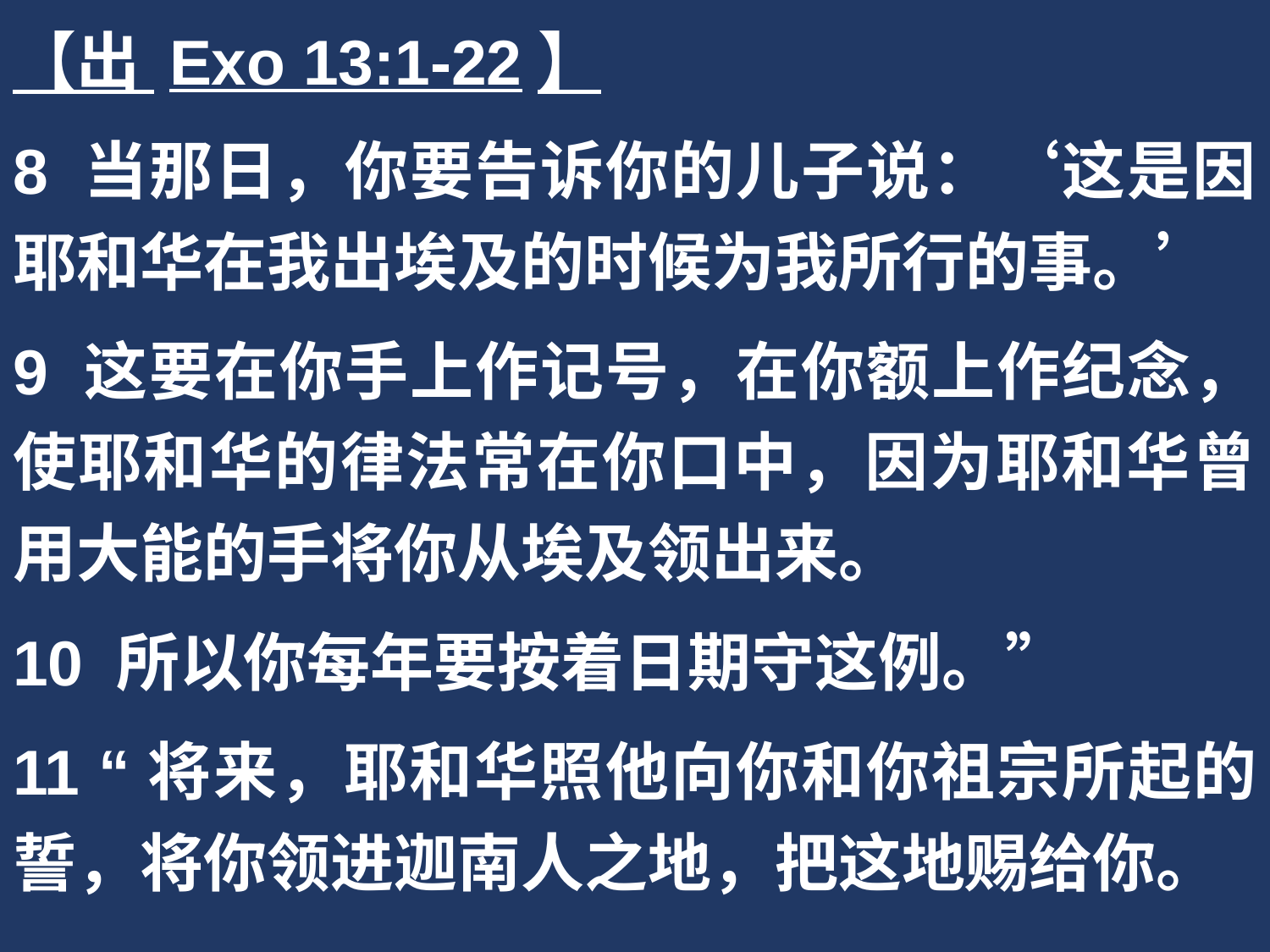

【出 Exo 13:1-22】
8 当那日，你要告诉你的儿子说：‘这是因耶和华在我出埃及的时候为我所行的事。’
9 这要在你手上作记号，在你额上作纪念，使耶和华的律法常在你口中，因为耶和华曾用大能的手将你从埃及领出来。
10 所以你每年要按着日期守这例。”
11 “将来，耶和华照他向你和你祖宗所起的誓，将你领进迦南人之地，把这地赐给你。